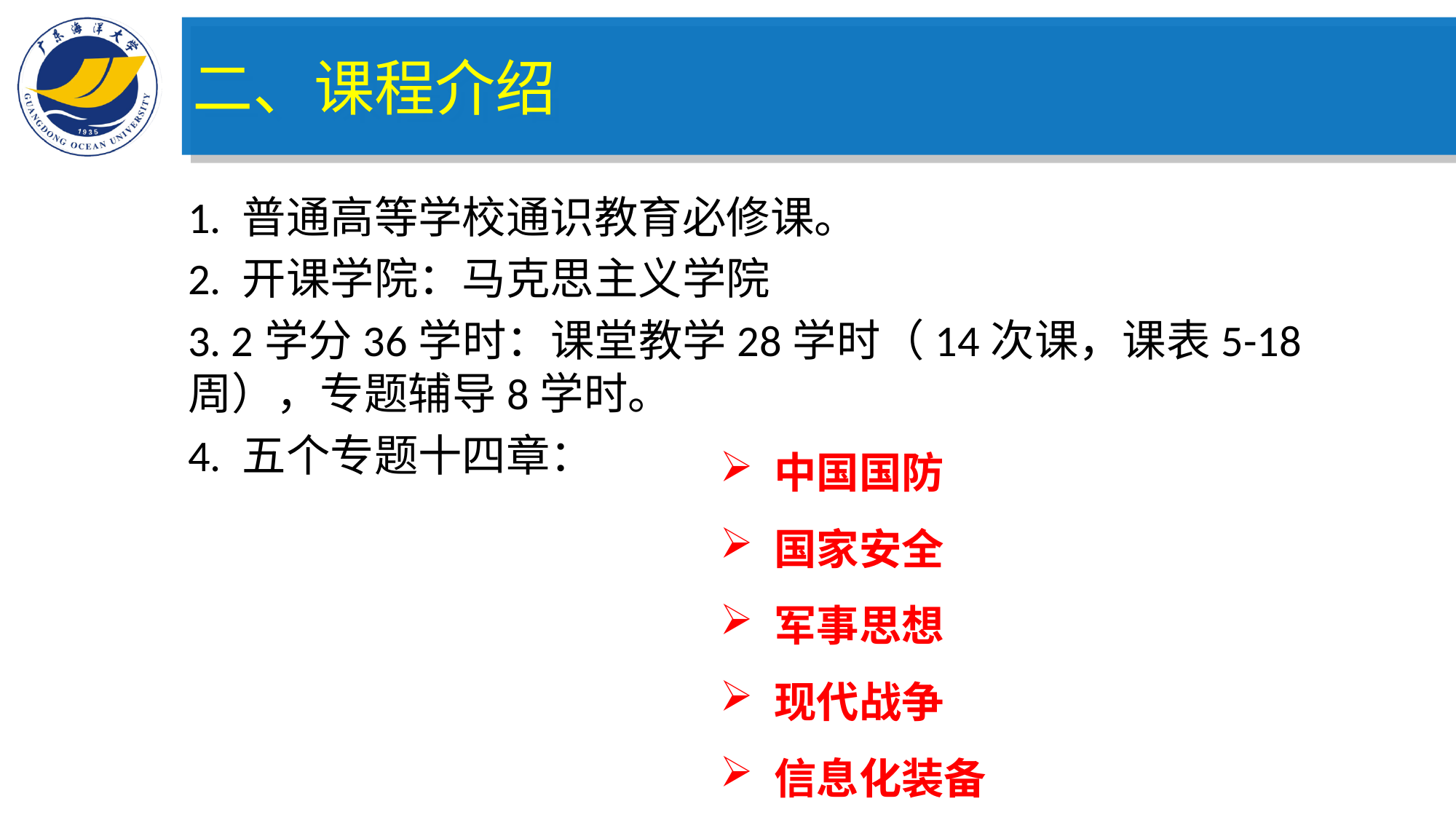

二、课程介绍
1. 普通高等学校通识教育必修课。
2. 开课学院：马克思主义学院
3. 2学分36学时：课堂教学28学时（14次课，课表5-18周），专题辅导8学时。
4. 五个专题十四章：
中国国防
国家安全
军事思想
现代战争
信息化装备